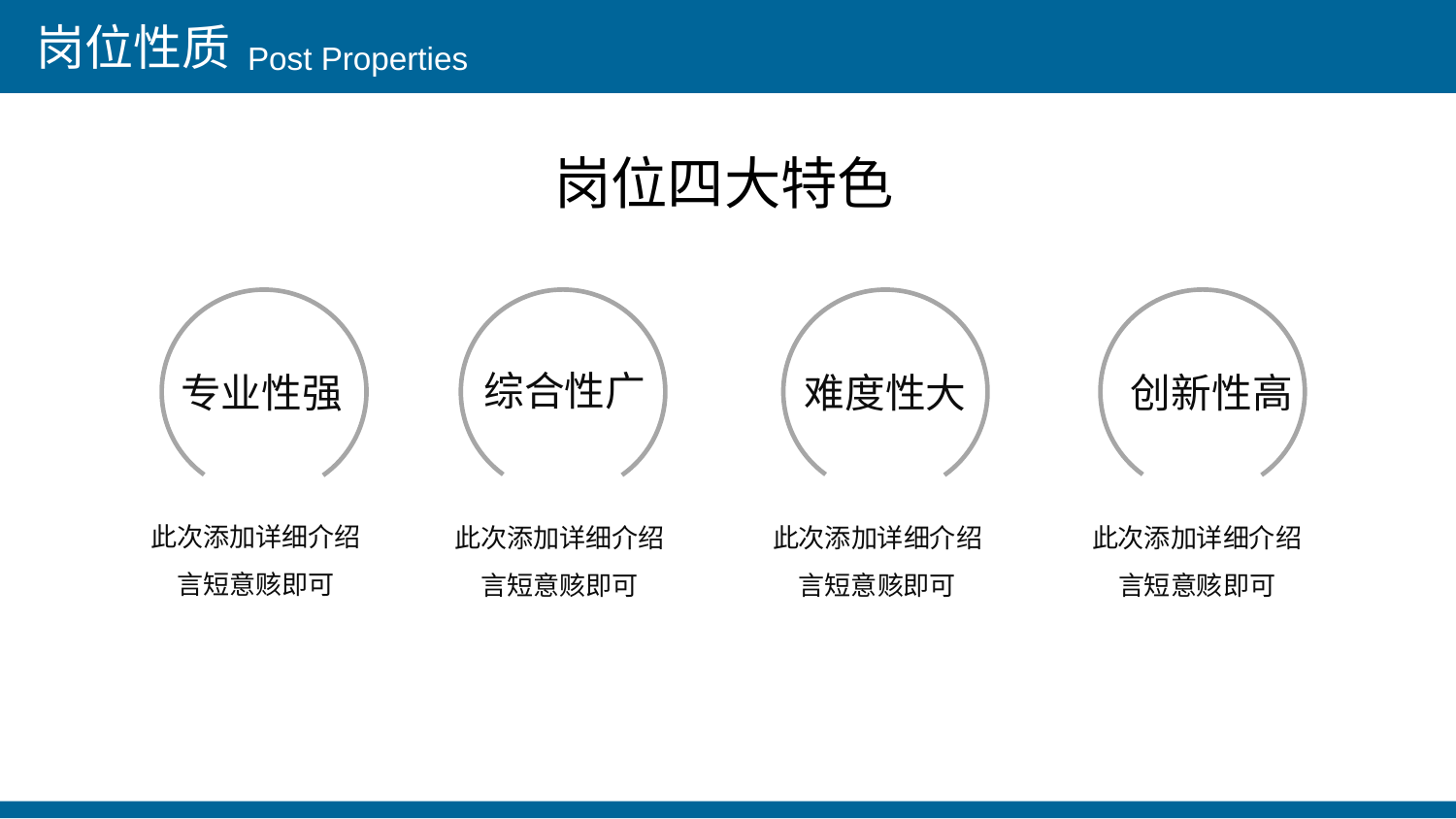

岗位性质
Post Properties
岗位四大特色

专业性强
此次添加详细介绍
言短意赅即可

综合性广
此次添加详细介绍
言短意赅即可

难度性大
此次添加详细介绍
言短意赅即可

创新性高
此次添加详细介绍
言短意赅即可